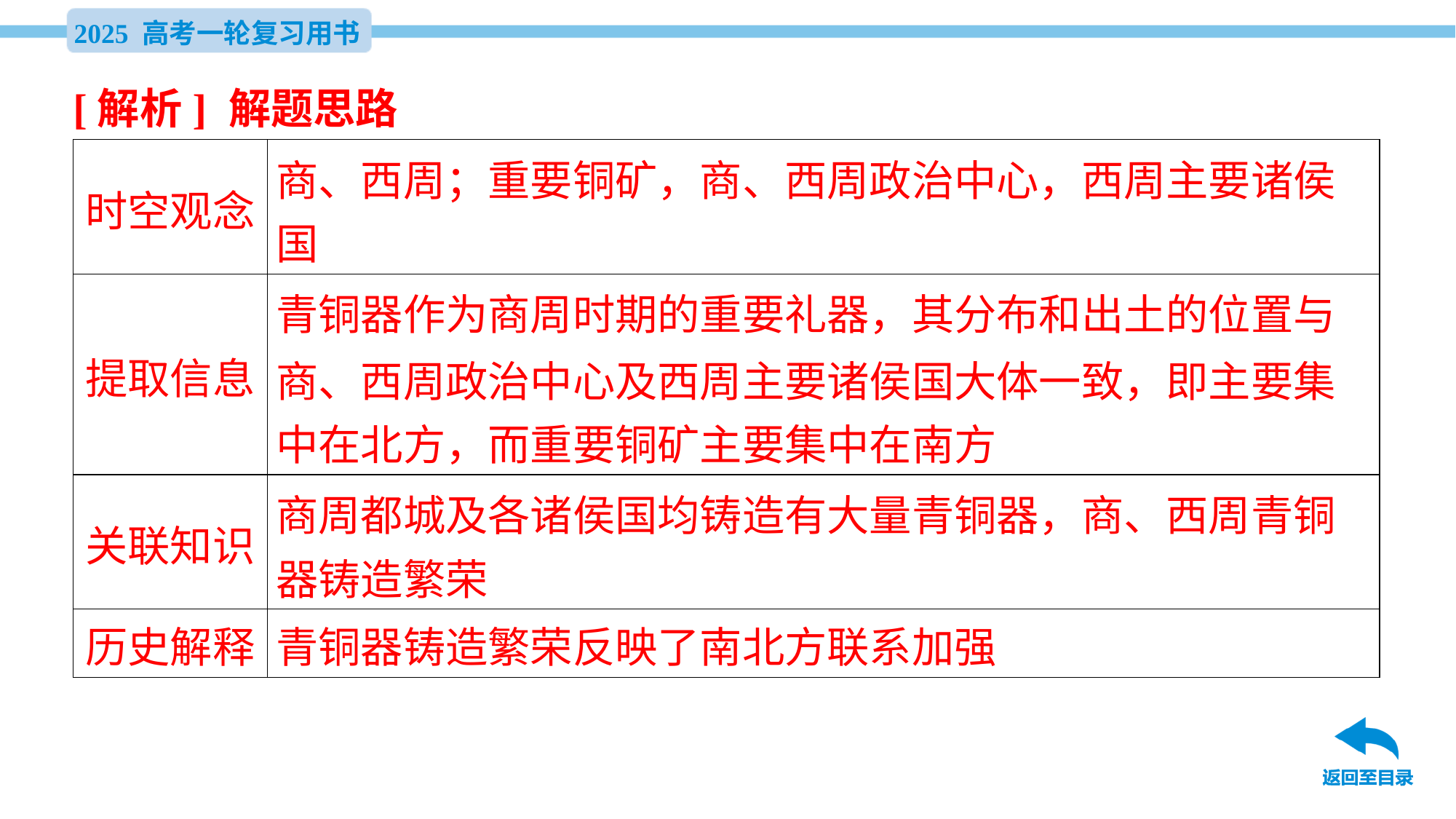

[解析] 解题思路
| 时空观念 | 商、西周；重要铜矿，商、西周政治中心，西周主要诸侯 国 |
| --- | --- |
| 提取信息 | 青铜器作为商周时期的重要礼器，其分布和出土的位置与 商、西周政治中心及西周主要诸侯国大体一致，即主要集 中在北方，而重要铜矿主要集中在南方 |
| 关联知识 | 商周都城及各诸侯国均铸造有大量青铜器，商、西周青铜 器铸造繁荣 |
| 历史解释 | 青铜器铸造繁荣反映了南北方联系加强 |